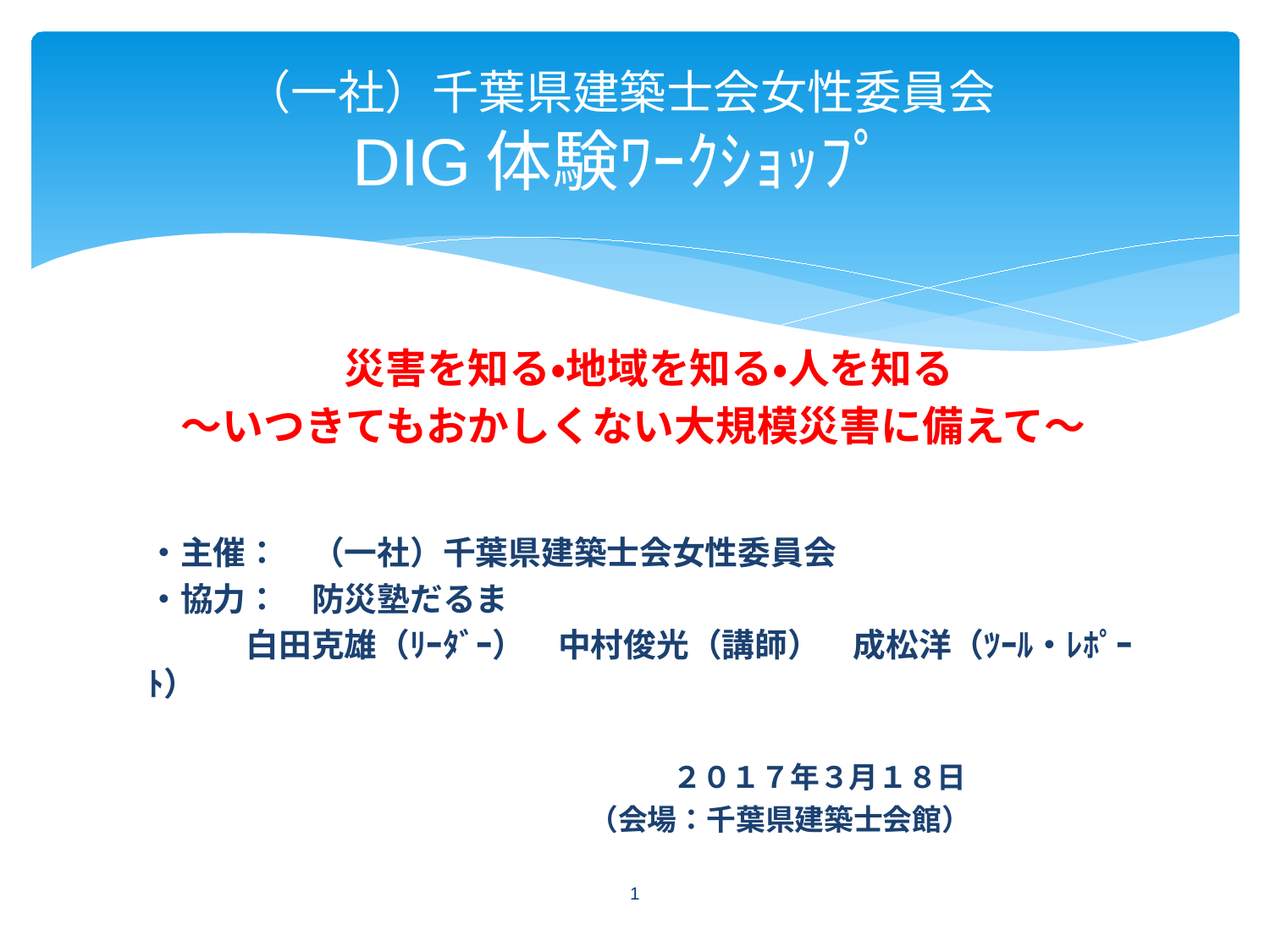

# （一社）千葉県建築士会女性委員会 DIG体験ﾜｰｸｼｮｯﾌﾟ
災害を知る・地域を知る・人を知る
～いつきてもおかしくない大規模災害に備えて～
・主催：　（一社）千葉県建築士会女性委員会
・協力：　防災塾だるま
　　　白田克雄（ﾘｰﾀﾞｰ）　中村俊光（講師）　成松洋（ﾂｰﾙ・ﾚﾎﾟｰﾄ）

　　　　　　　　　　　　　　　　２０１７年３月１８日
　　　　　　　　　　　　　　　（会場：千葉県建築士会館）
1